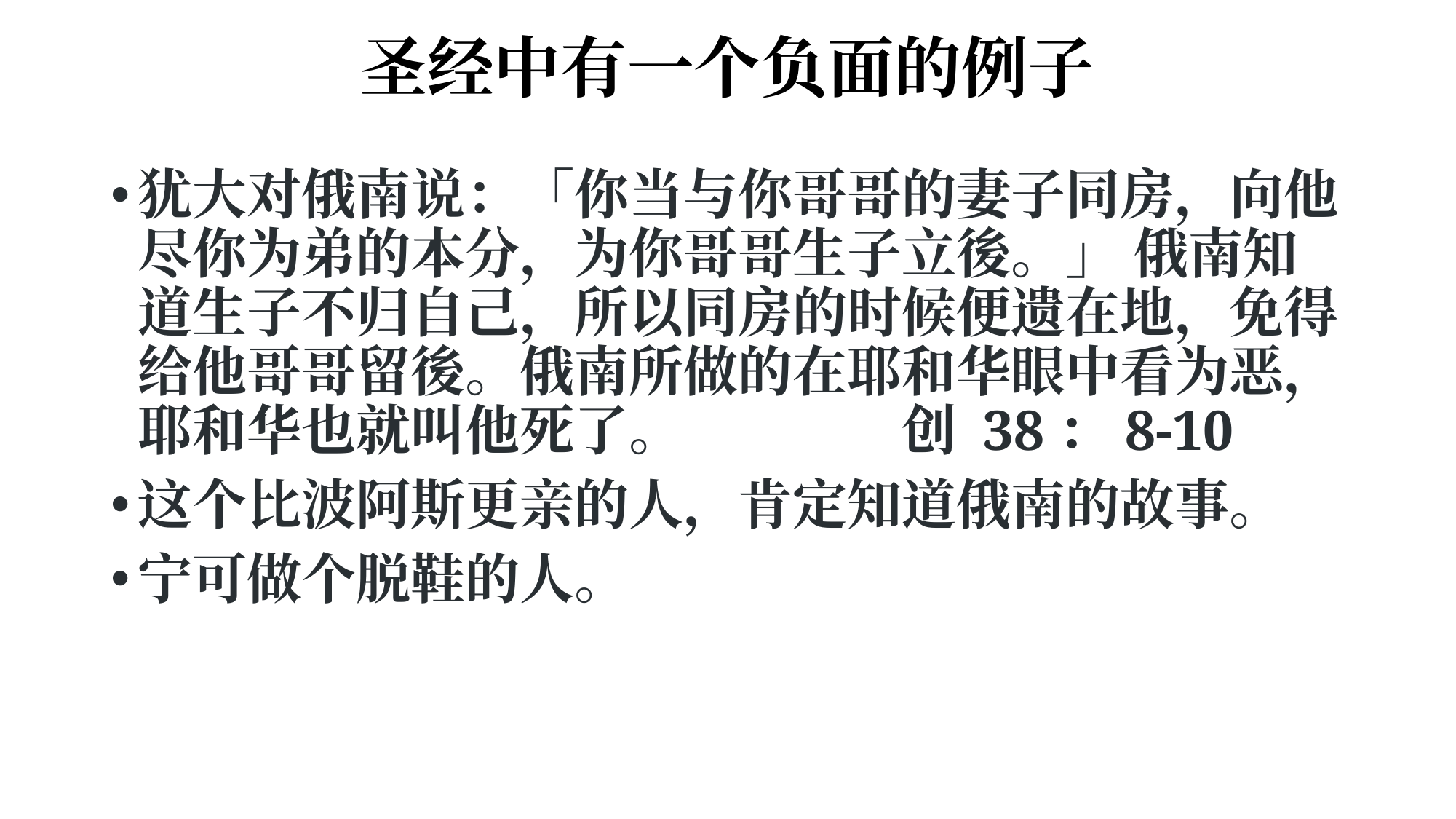

# 圣经中有一个负面的例子
犹大对俄南说：「你当与你哥哥的妻子同房，向他尽你为弟的本分，为你哥哥生子立後。」 俄南知道生子不归自己，所以同房的时候便遗在地，免得给他哥哥留後。俄南所做的在耶和华眼中看为恶，耶和华也就叫他死了。		创 38：8-10
这个比波阿斯更亲的人，肯定知道俄南的故事。
宁可做个脱鞋的人。